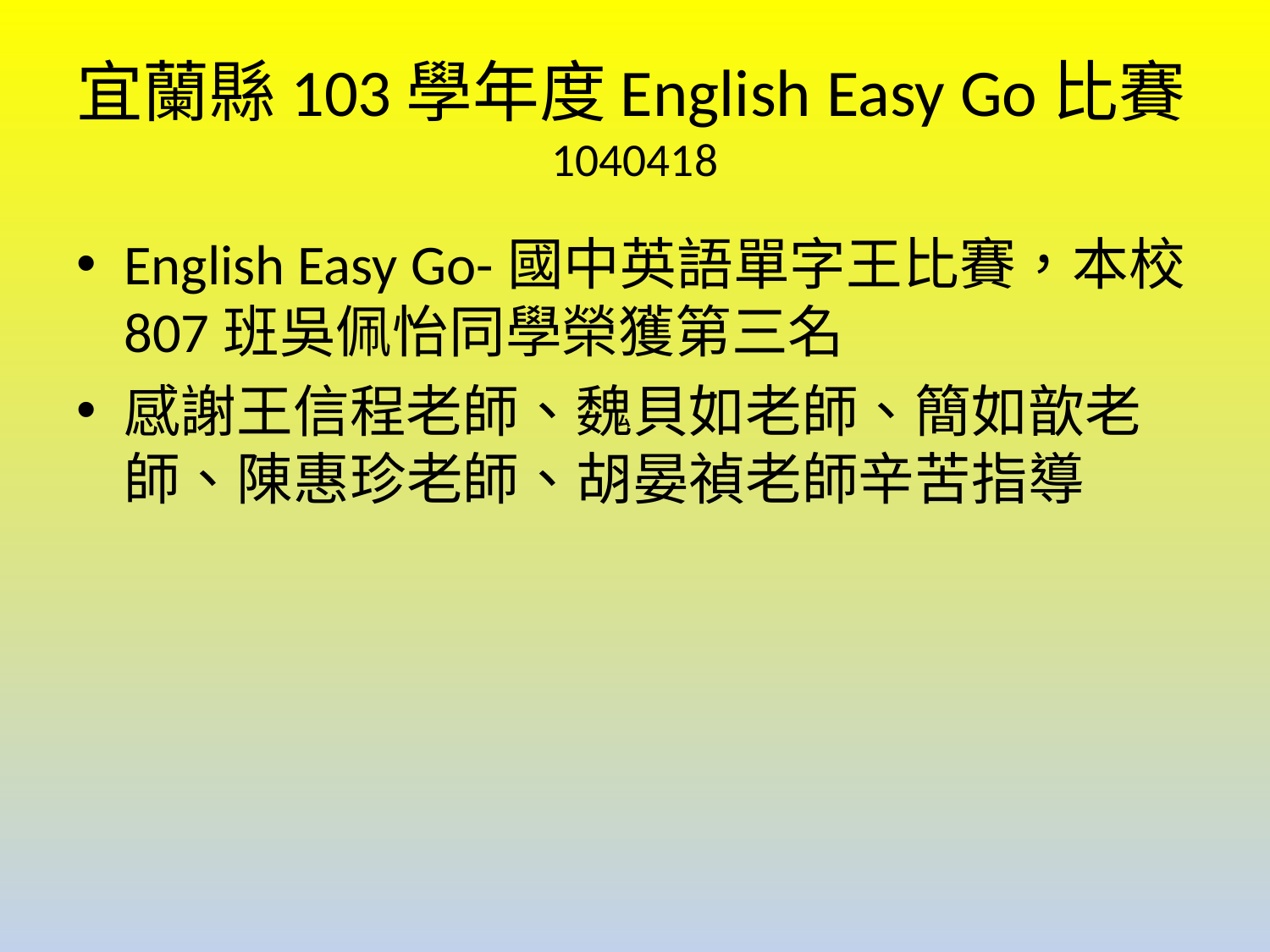

# 宜蘭縣103學年度English Easy Go比賽1040418
English Easy Go-國中英語單字王比賽，本校807班吳佩怡同學榮獲第三名
感謝王信程老師、魏貝如老師、簡如歆老師、陳惠珍老師、胡晏禎老師辛苦指導